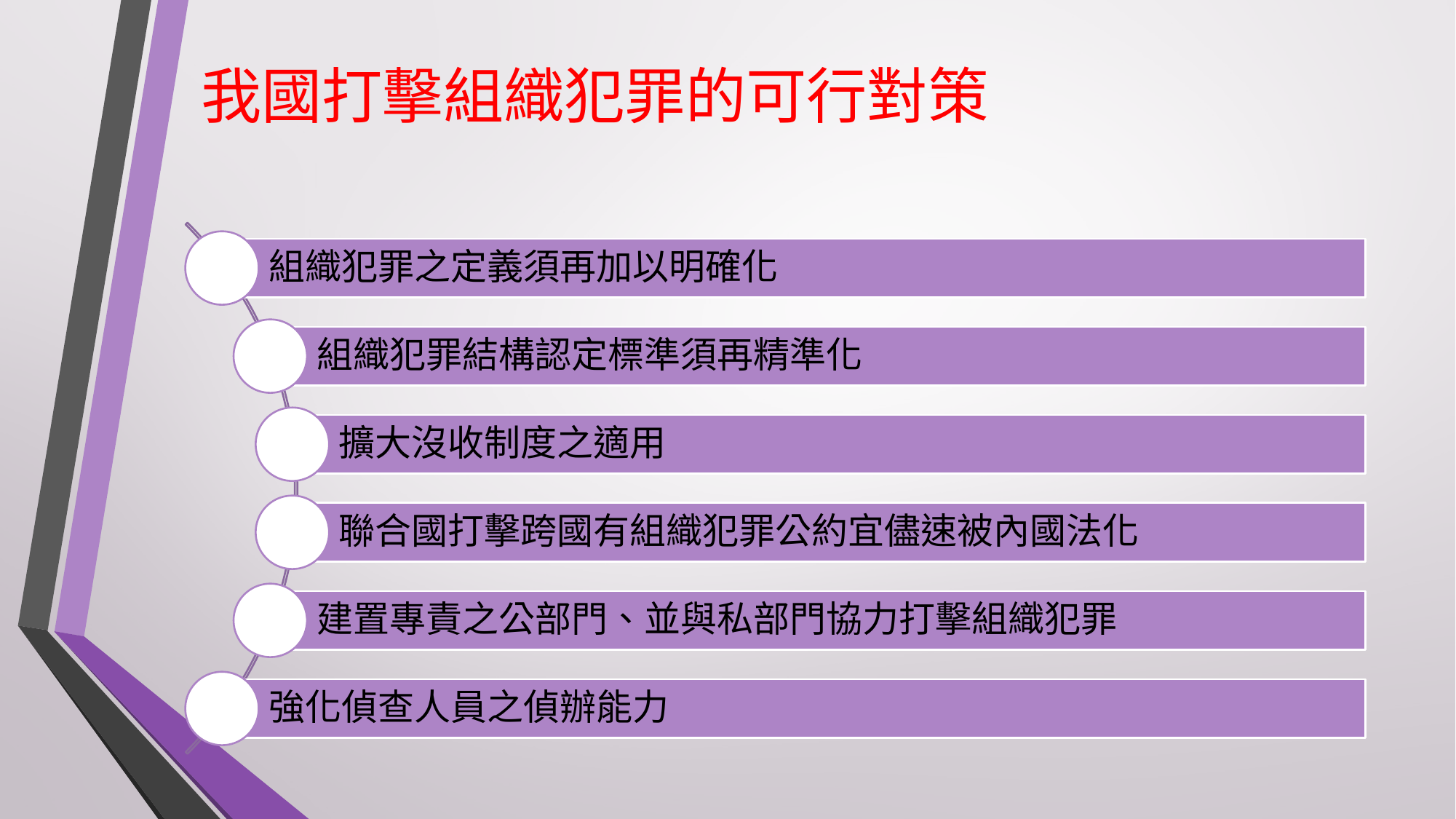

# 我國打擊組織犯罪的可行對策
組織犯罪之定義須再加以明確化
組織犯罪結構認定標準須再精準化
擴大沒收制度之適用
聯合國打擊跨國有組織犯罪公約宜儘速被內國法化
建置專責之公部門、並與私部門協力打擊組織犯罪
強化偵查人員之偵辦能力